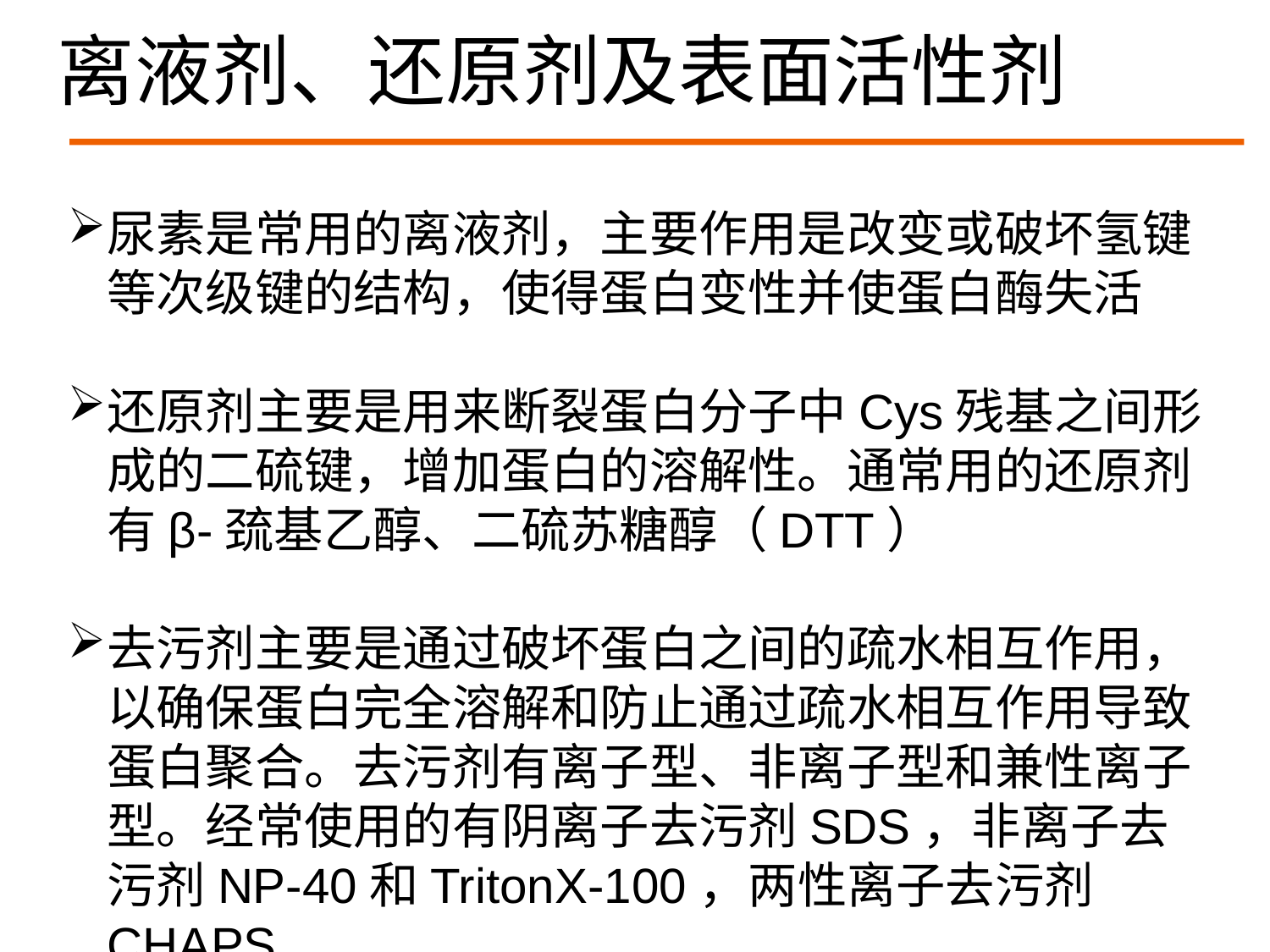

离液剂、还原剂及表面活性剂

尿素是常用的离液剂，主要作用是改变或破坏氢键等次级键的结构，使得蛋白变性并使蛋白酶失活

还原剂主要是用来断裂蛋白分子中Cys残基之间形成的二硫键，增加蛋白的溶解性。通常用的还原剂有β-巯基乙醇、二硫苏糖醇（DTT）

去污剂主要是通过破坏蛋白之间的疏水相互作用，以确保蛋白完全溶解和防止通过疏水相互作用导致蛋白聚合。去污剂有离子型、非离子型和兼性离子型。经常使用的有阴离子去污剂SDS，非离子去污剂NP-40和TritonX-100，两性离子去污剂CHAPS